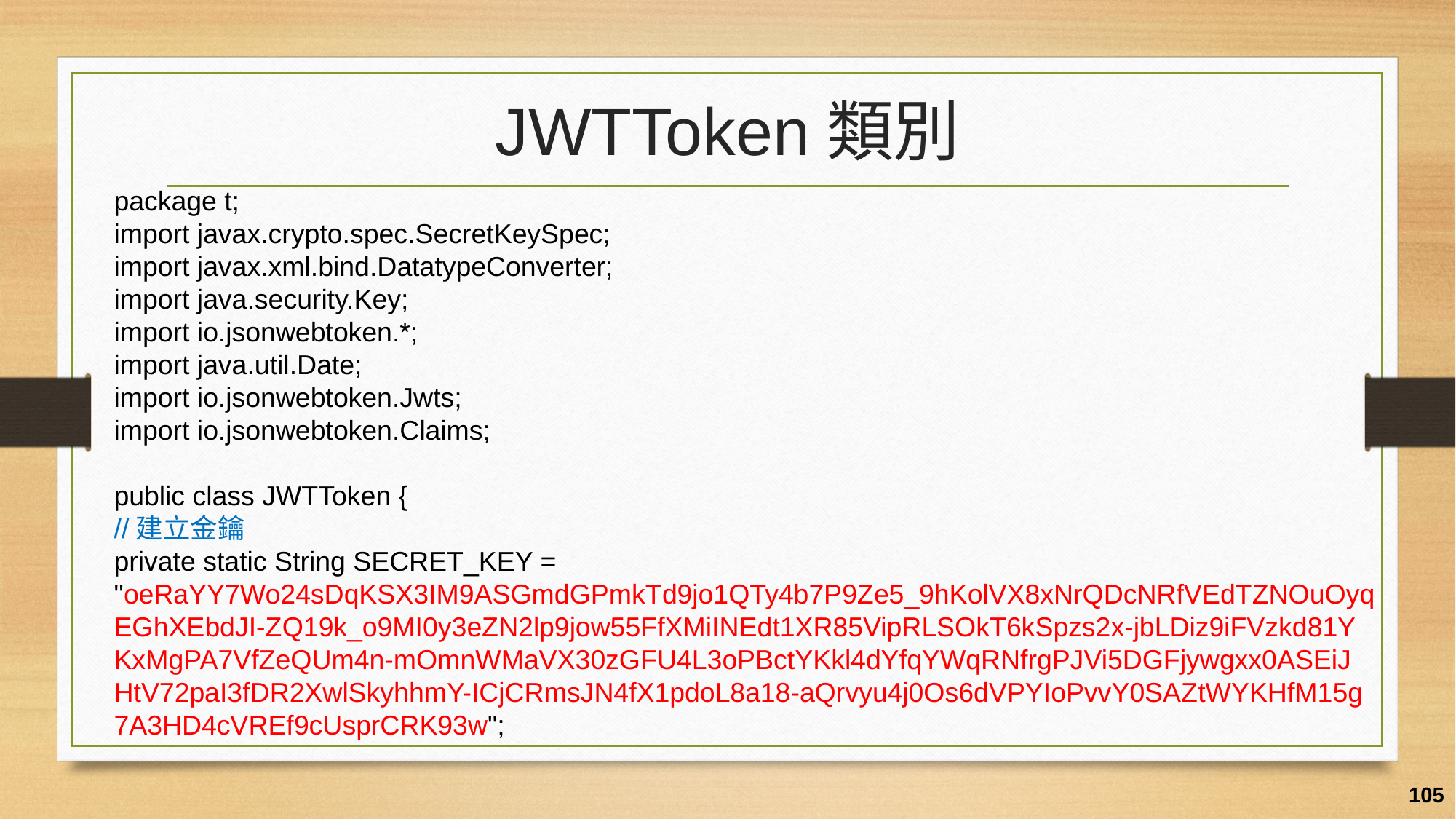

# JWTToken類別
package t;
import javax.crypto.spec.SecretKeySpec;
import javax.xml.bind.DatatypeConverter;
import java.security.Key;
import io.jsonwebtoken.*;
import java.util.Date;
import io.jsonwebtoken.Jwts;
import io.jsonwebtoken.Claims;

public class JWTToken {
//建立金鑰
private static String SECRET_KEY = "oeRaYY7Wo24sDqKSX3IM9ASGmdGPmkTd9jo1QTy4b7P9Ze5_9hKolVX8xNrQDcNRfVEdTZNOuOyqEGhXEbdJI-ZQ19k_o9MI0y3eZN2lp9jow55FfXMiINEdt1XR85VipRLSOkT6kSpzs2x-jbLDiz9iFVzkd81Y
KxMgPA7VfZeQUm4n-mOmnWMaVX30zGFU4L3oPBctYKkl4dYfqYWqRNfrgPJVi5DGFjywgxx0ASEiJ
HtV72paI3fDR2XwlSkyhhmY-ICjCRmsJN4fX1pdoL8a18-aQrvyu4j0Os6dVPYIoPvvY0SAZtWYKHfM15g
7A3HD4cVREf9cUsprCRK93w";
105